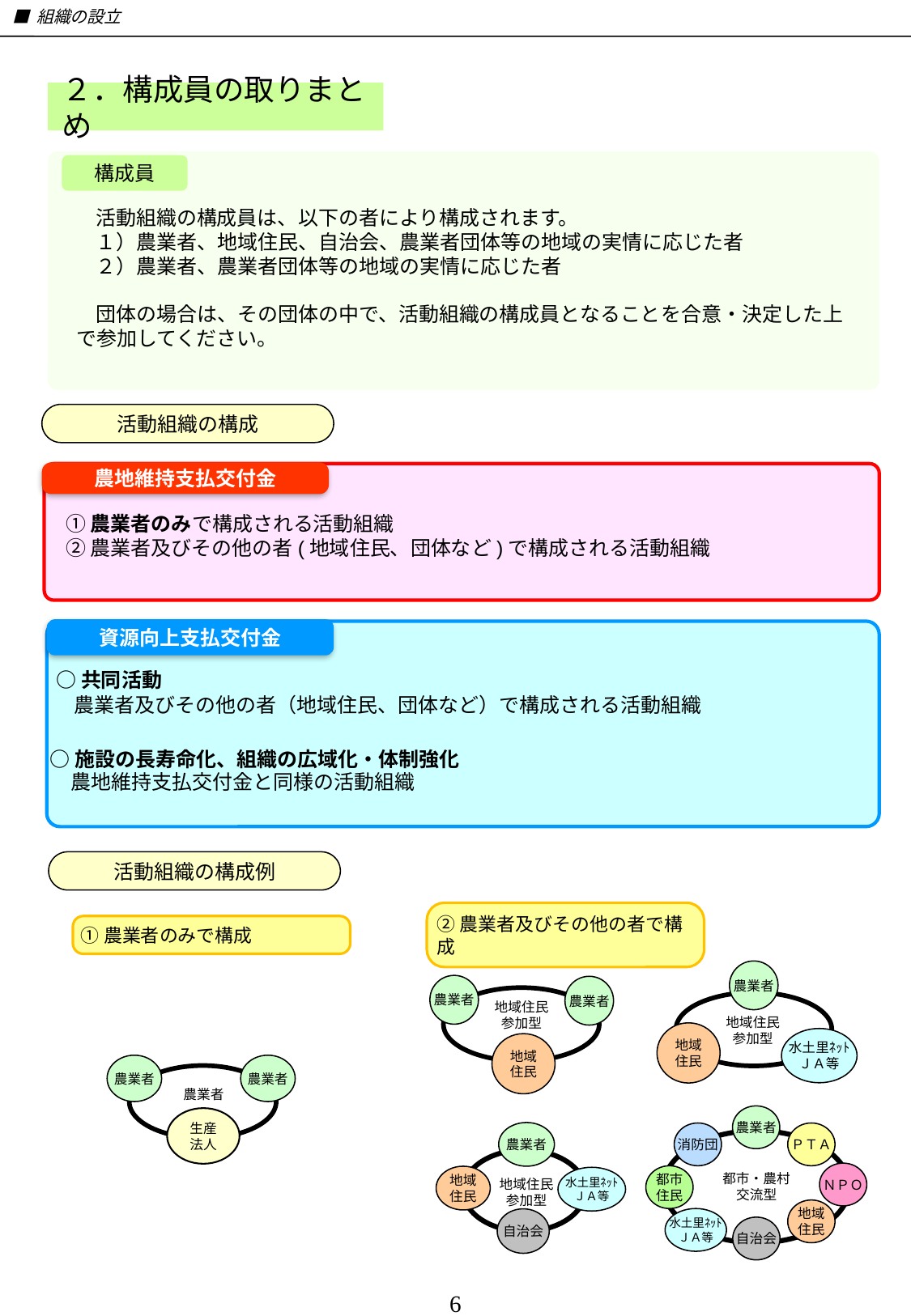

■ 組織の設立

２．構成員の取りまとめ

構成員
活動組織の構成員は、以下の者により構成されます。
１）農業者、地域住民、自治会、農業者団体等の地域の実情に応じた者
２）農業者、農業者団体等の地域の実情に応じた者

団体の場合は、その団体の中で、活動組織の構成員となることを合意・決定した上で参加してください。
活動組織の構成
農地維持支払交付金

　① 農業者のみで構成される活動組織
　② 農業者及びその他の者(地域住民、団体など)で構成される活動組織
資源向上支払交付金

○共同活動
農業者及びその他の者（地域住民、団体など）で構成される活動組織
○施設の長寿命化、組織の広域化・体制強化
農地維持支払交付金と同様の活動組織
活動組織の構成例
①農業者のみで構成
②農業者及びその他の者で構成
農業者

地域住民
参加型
地域
住民
水土里ﾈｯﾄ
ＪＡ等
農業者
農業者

地域住民
参加型
地域
住民
農業者
農業者

農業者
生産
法人
農業者
消防団
ＰＴＡ

ＮＰＯ
都市・農村
交流型
都市
住民
地域
住民
水土里ﾈｯﾄ
ＪＡ等
自治会
農業者

地域
住民
水土里ﾈｯﾄ
ＪＡ等
地域住民
参加型
自治会
6